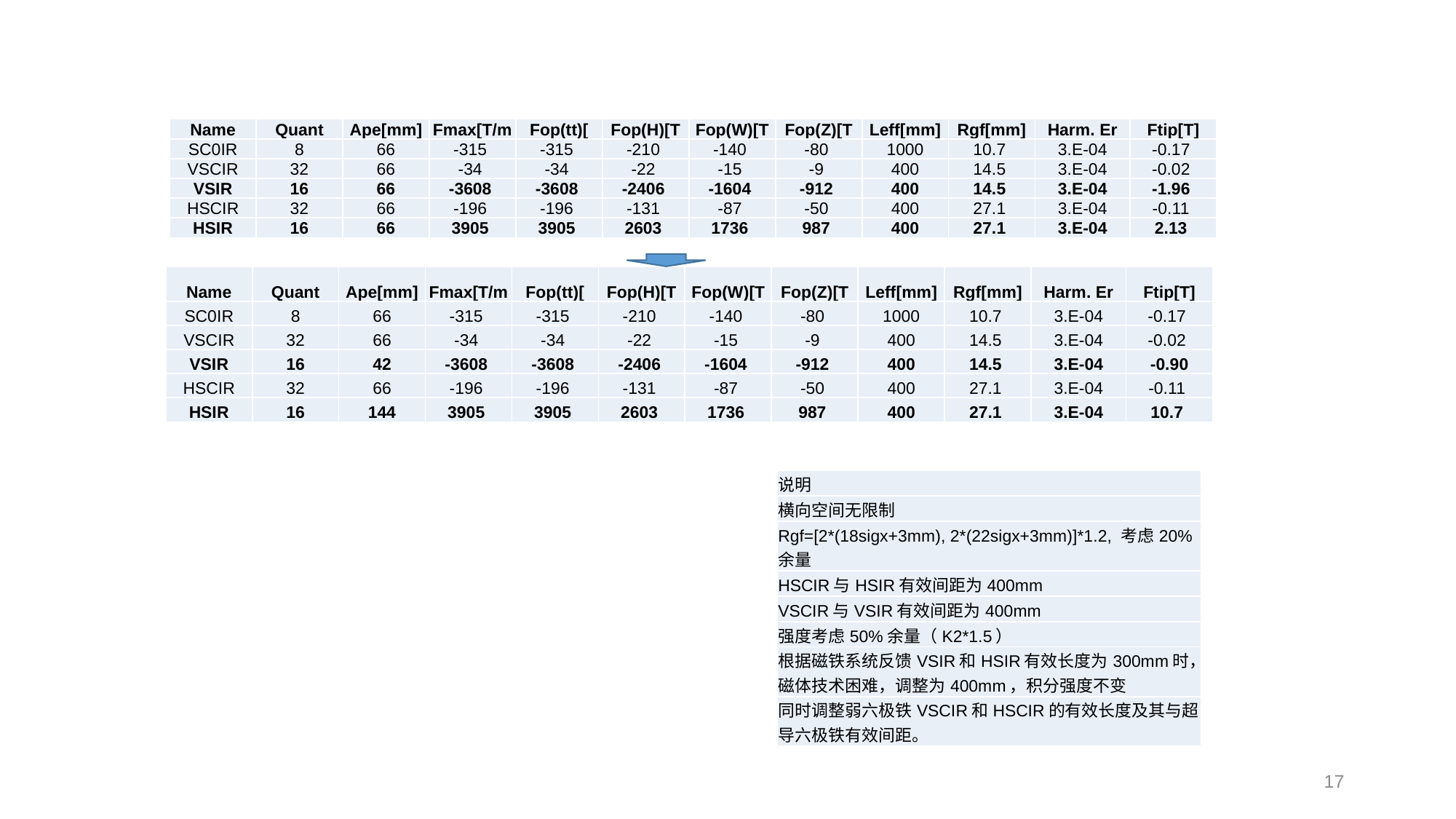

#
| Name | Quant | Ape[mm] | Fmax[T/m | Fop(tt)[ | Fop(H)[T | Fop(W)[T | Fop(Z)[T | Leff[mm] | Rgf[mm] | Harm. Er | Ftip[T] |
| --- | --- | --- | --- | --- | --- | --- | --- | --- | --- | --- | --- |
| SC0IR | 8 | 66 | -315 | -315 | -210 | -140 | -80 | 1000 | 10.7 | 3.E-04 | -0.17 |
| VSCIR | 32 | 66 | -34 | -34 | -22 | -15 | -9 | 400 | 14.5 | 3.E-04 | -0.02 |
| VSIR | 16 | 66 | -3608 | -3608 | -2406 | -1604 | -912 | 400 | 14.5 | 3.E-04 | -1.96 |
| HSCIR | 32 | 66 | -196 | -196 | -131 | -87 | -50 | 400 | 27.1 | 3.E-04 | -0.11 |
| HSIR | 16 | 66 | 3905 | 3905 | 2603 | 1736 | 987 | 400 | 27.1 | 3.E-04 | 2.13 |

| Name | Quant | Ape[mm] | Fmax[T/m | Fop(tt)[ | Fop(H)[T | Fop(W)[T | Fop(Z)[T | Leff[mm] | Rgf[mm] | Harm. Er | Ftip[T] |
| --- | --- | --- | --- | --- | --- | --- | --- | --- | --- | --- | --- |
| SC0IR | 8 | 66 | -315 | -315 | -210 | -140 | -80 | 1000 | 10.7 | 3.E-04 | -0.17 |
| VSCIR | 32 | 66 | -34 | -34 | -22 | -15 | -9 | 400 | 14.5 | 3.E-04 | -0.02 |
| VSIR | 16 | 42 | -3608 | -3608 | -2406 | -1604 | -912 | 400 | 14.5 | 3.E-04 | -0.90 |
| HSCIR | 32 | 66 | -196 | -196 | -131 | -87 | -50 | 400 | 27.1 | 3.E-04 | -0.11 |
| HSIR | 16 | 144 | 3905 | 3905 | 2603 | 1736 | 987 | 400 | 27.1 | 3.E-04 | 10.7 |
| 说明 |
| --- |
| 横向空间无限制 |
| Rgf=[2\*(18sigx+3mm), 2\*(22sigx+3mm)]\*1.2, 考虑20%余量 |
| HSCIR与HSIR有效间距为400mm |
| VSCIR与VSIR有效间距为400mm |
| 强度考虑50%余量（K2\*1.5） |
| 根据磁铁系统反馈VSIR和HSIR有效长度为300mm时，磁体技术困难，调整为400mm，积分强度不变 |
| 同时调整弱六极铁VSCIR和HSCIR的有效长度及其与超导六极铁有效间距。 |
17